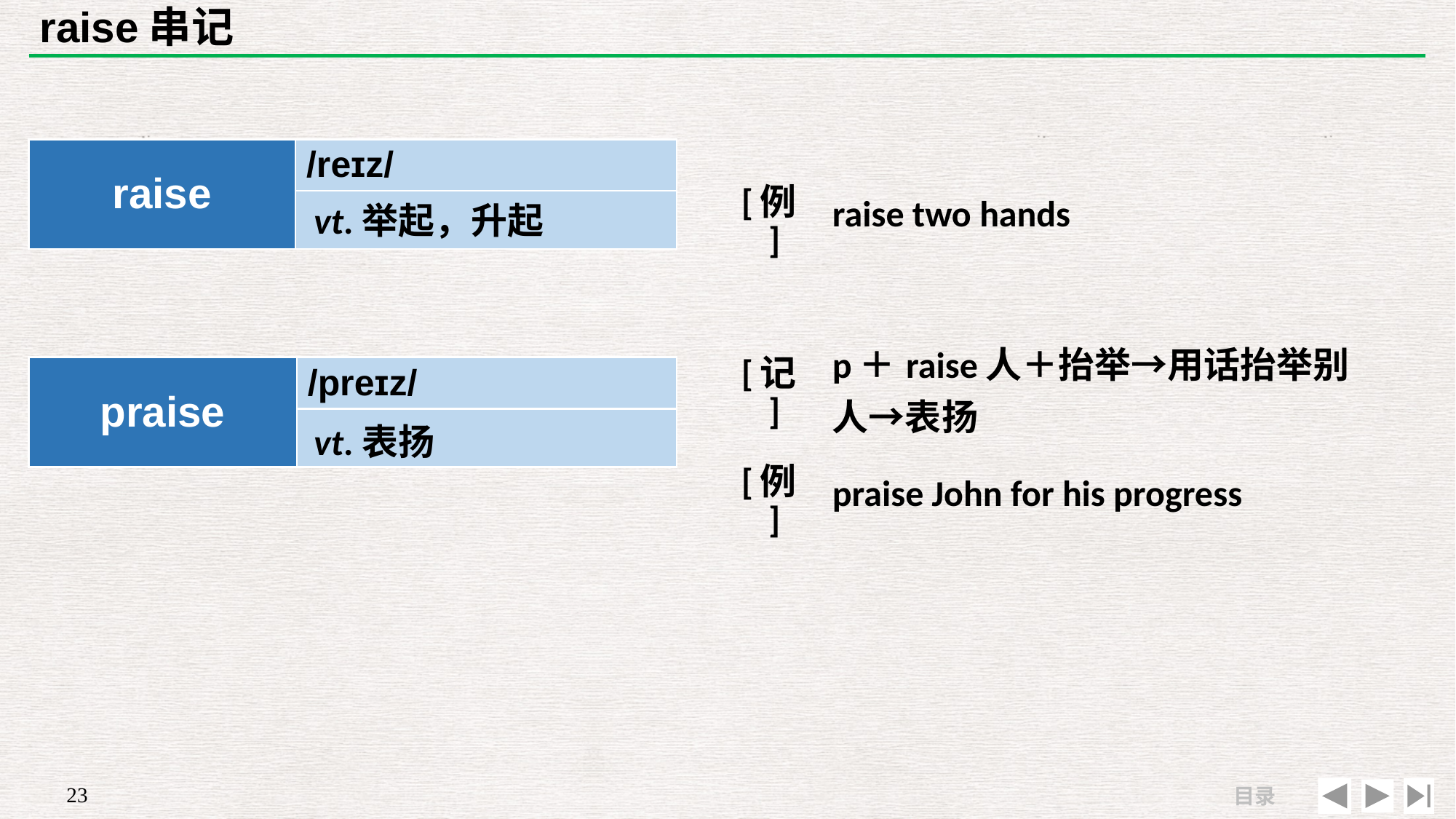

# raise串记

| raise | /reɪz/ |
| --- | --- |
|  |  |
| [例] | raise two hands |
| --- | --- |
|  |  |
vt.举起，升起
| [记] | p＋raise人＋抬举→用话抬举别人→表扬 |
| --- | --- |
| [例] | praise John for his progress |
| praise | /preɪz/ |
| --- | --- |
|  |  |
vt.表扬